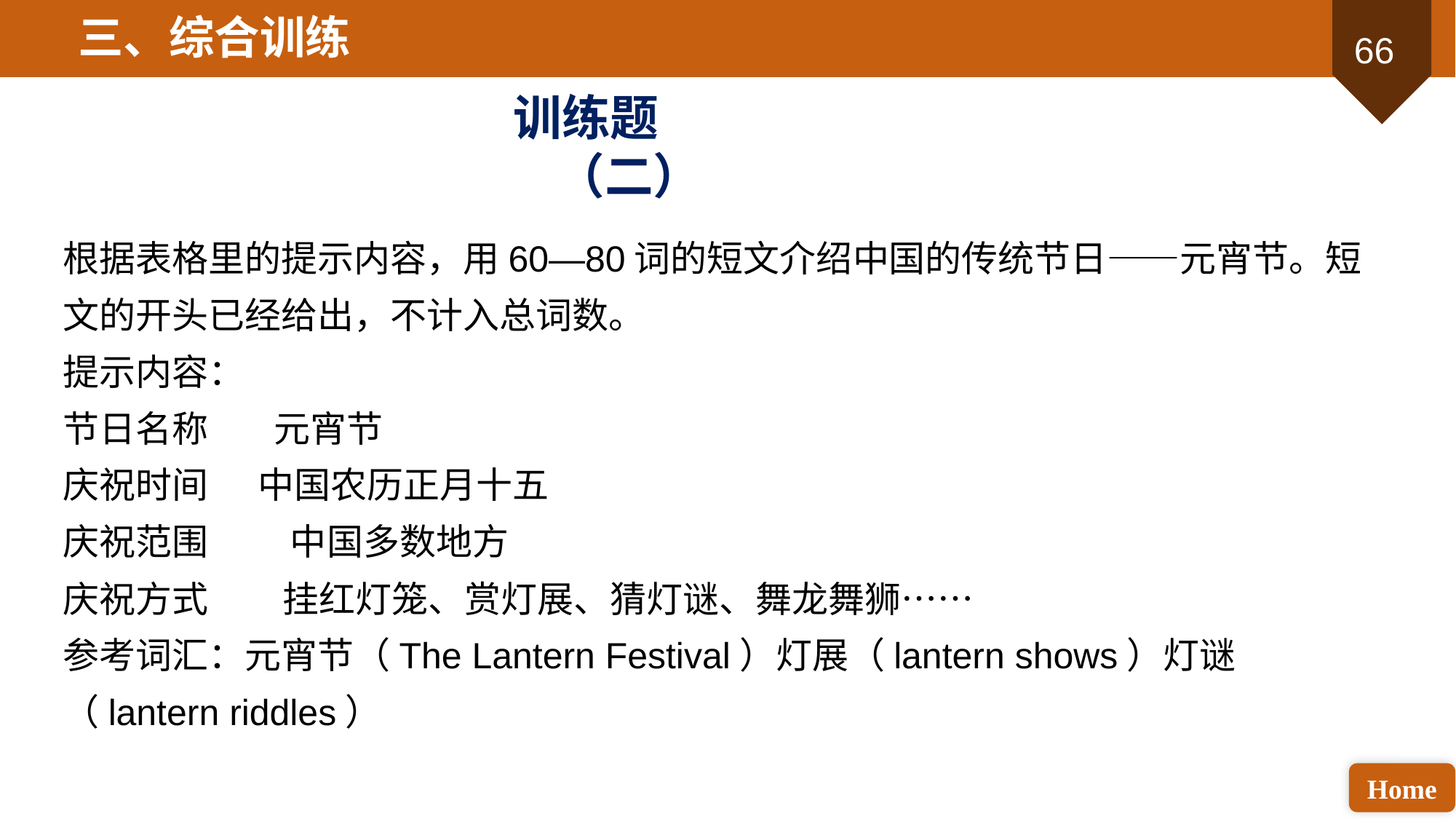

三、综合训练
训练题（二）
根据表格里的提示内容，用60—80词的短文介绍中国的传统节日——元宵节。短文的开头已经给出，不计入总词数。
提示内容：
节日名称        元宵节
庆祝时间      中国农历正月十五
庆祝范围          中国多数地方
庆祝方式         挂红灯笼、赏灯展、猜灯谜、舞龙舞狮……
参考词汇：元宵节（The Lantern Festival）灯展（lantern shows）灯谜（lantern riddles）